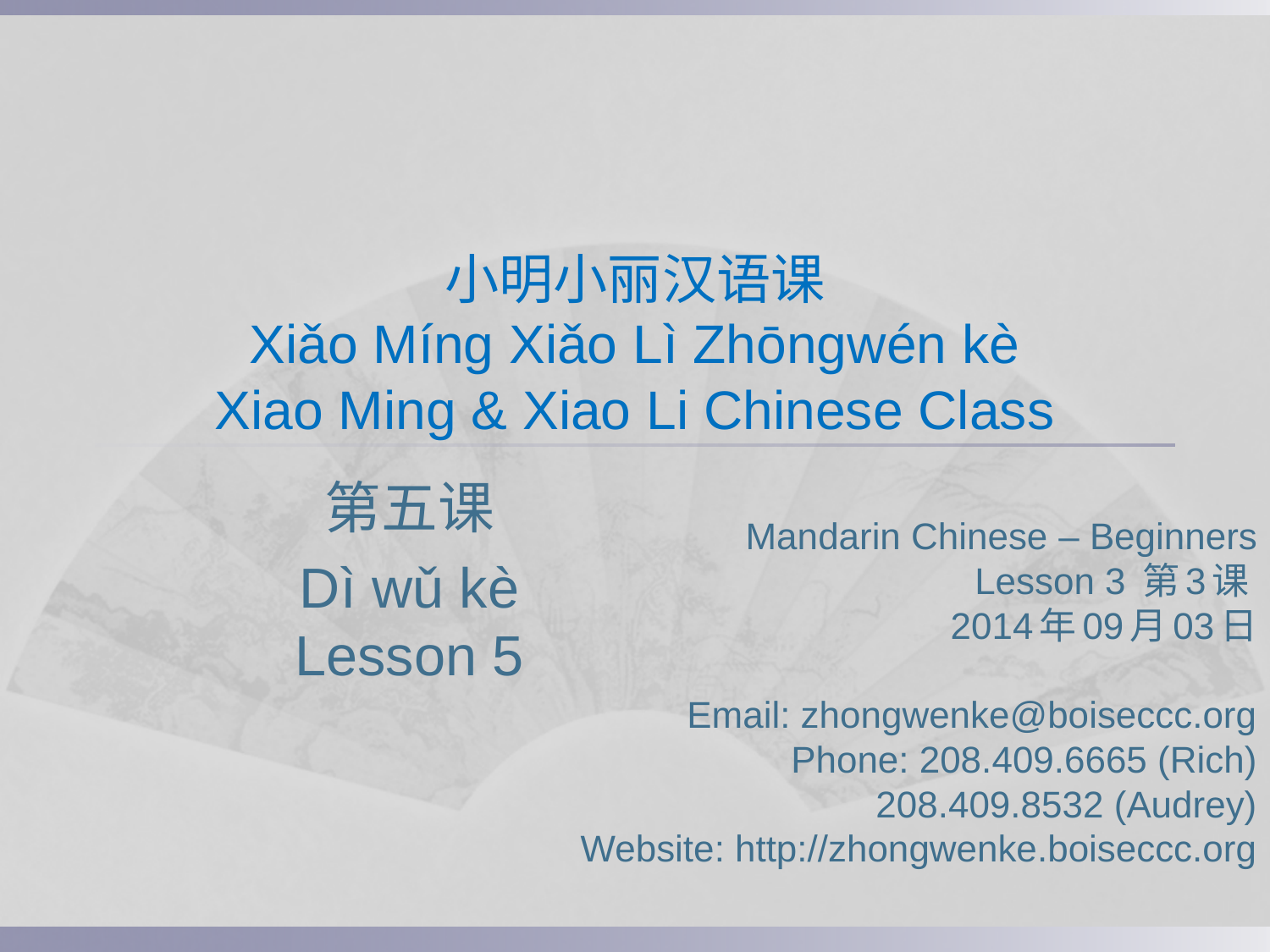

# 小明小丽汉语课 Xiǎo Míng Xiǎo Lì Zhōngwén kè Xiao Ming & Xiao Li Chinese Class
第五课
Dì wǔ kè
Lesson 5
Mandarin Chinese – Beginners
Lesson 3 第3课
2014年09月03日
Email: zhongwenke@boiseccc.org
Phone: 208.409.6665 (Rich)
					 208.409.8532 (Audrey)
Website: http://zhongwenke.boiseccc.org